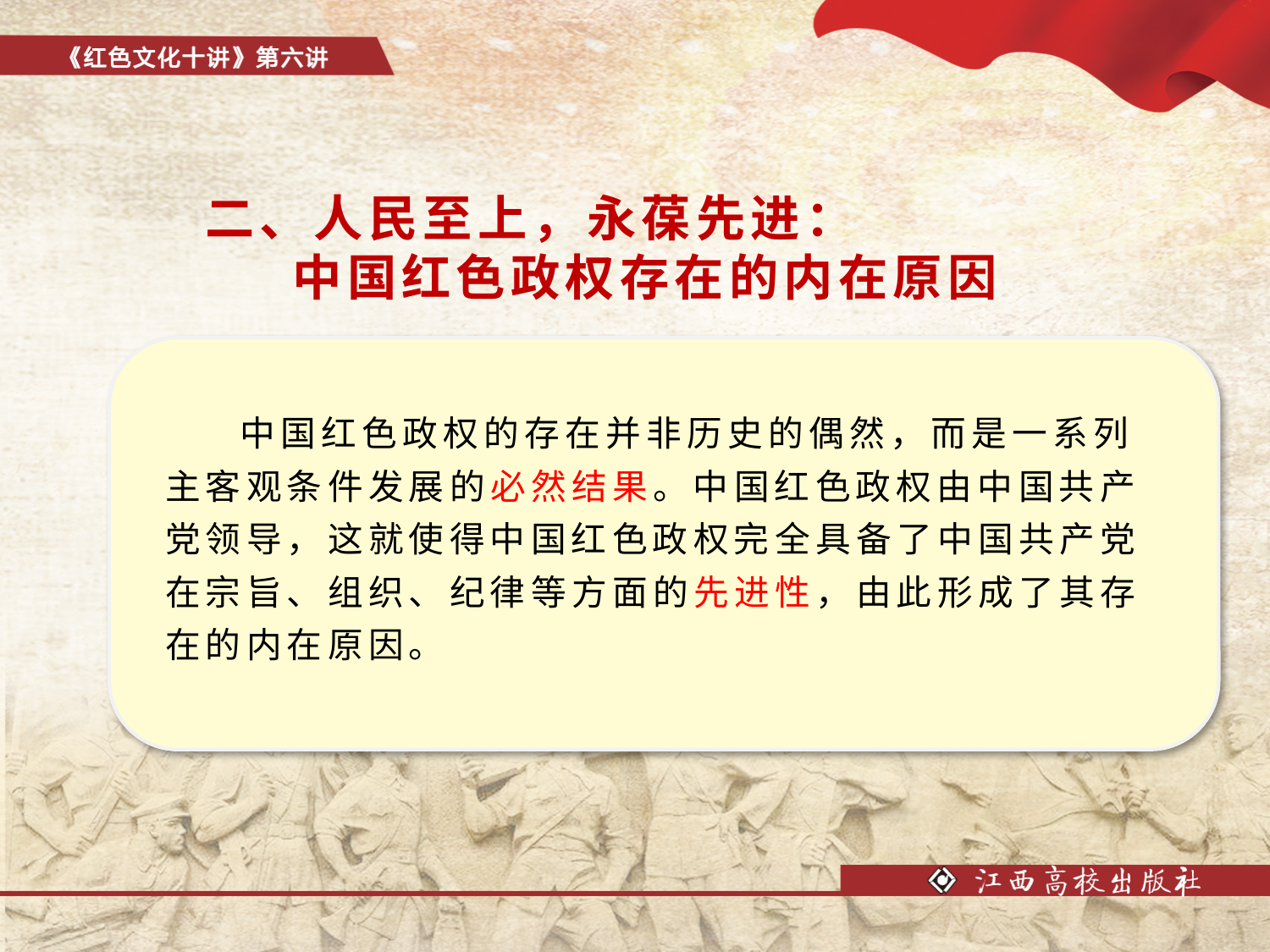

二、人民至上，永葆先进：
       中国红色政权存在的内在原因

     中国红色政权的存在并非历史的偶然，而是一系列主客观条件发展的必然结果。中国红色政权由中国共产党领导，这就使得中国红色政权完全具备了中国共产党在宗旨、组织、纪律等方面的先进性，由此形成了其存在的内在原因。